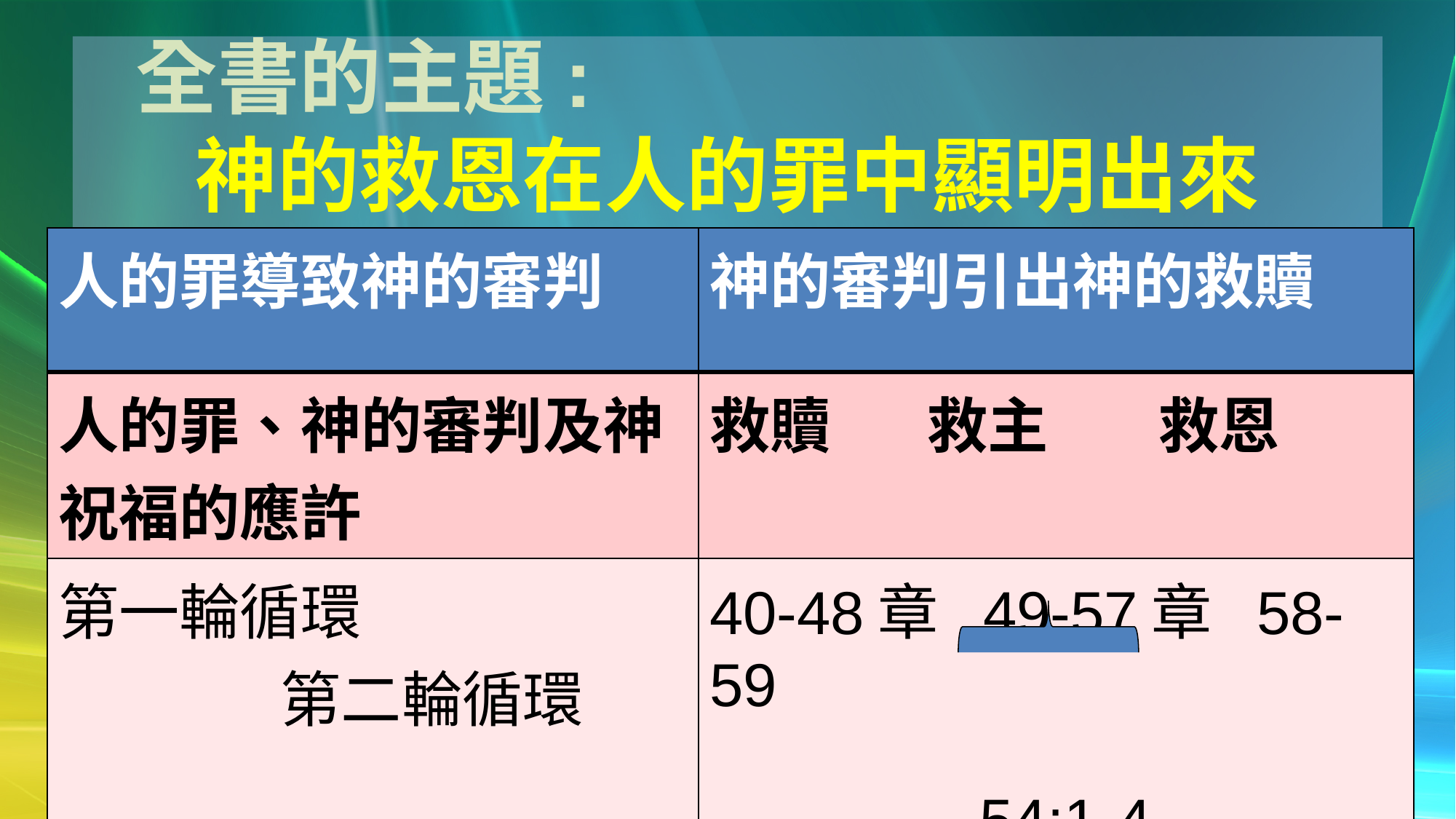

# 全書的主題: 神的救恩在人的罪中顯明出來
| 人的罪導致神的審判 | 神的審判引出神的救贖 |
| --- | --- |
| 人的罪、神的審判及神祝福的應許 | 救贖 救主 救恩 |
| 第一輪循環 第二輪循環 | 40-48章 49-57章 58-59 54:1-4 救主彌賽亞之應許 |